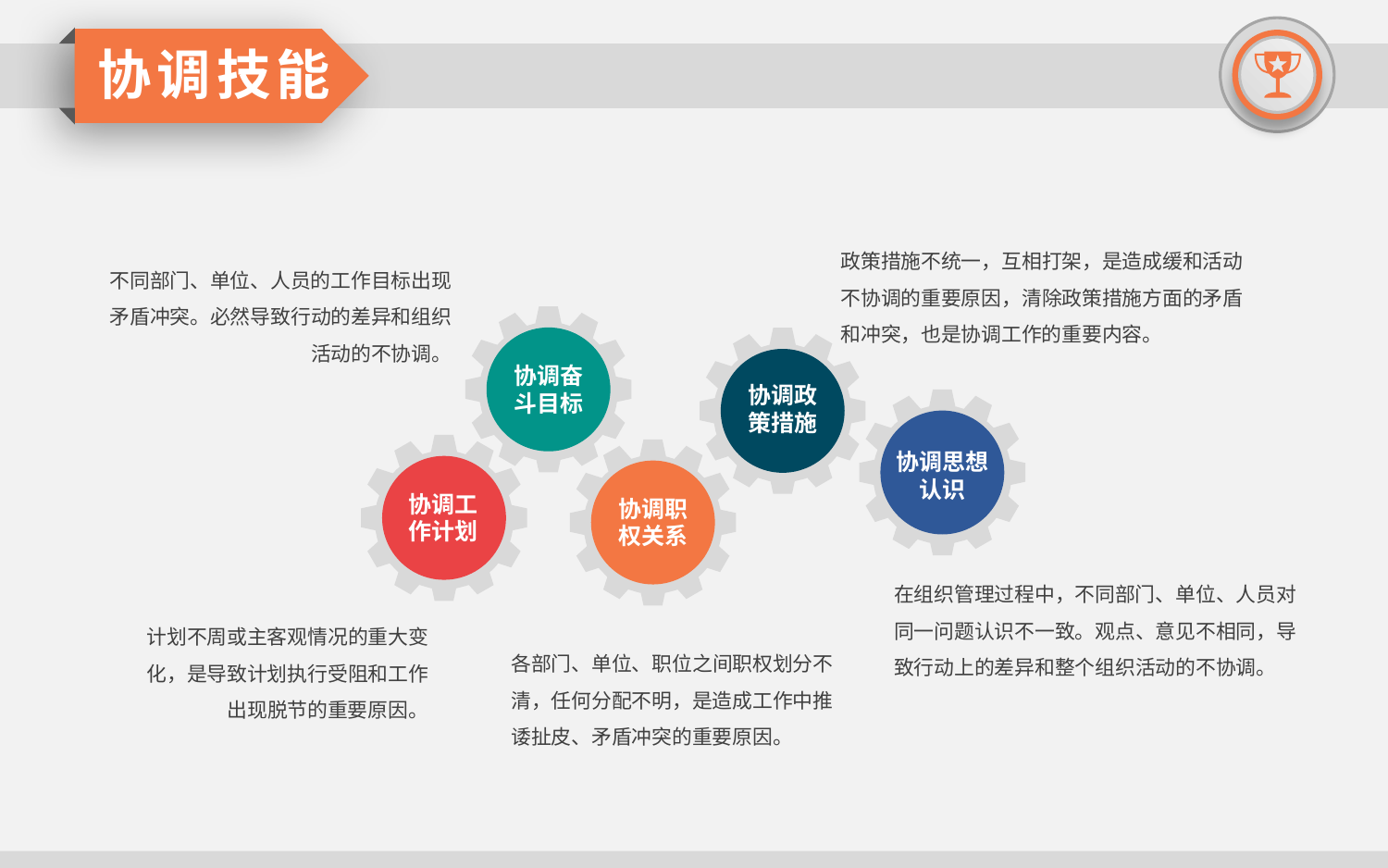

延时
协调技能
政策措施不统一，互相打架，是造成缓和活动不协调的重要原因，清除政策措施方面的矛盾和冲突，也是协调工作的重要内容。
不同部门、单位、人员的工作目标出现矛盾冲突。必然导致行动的差异和组织活动的不协调。

协调奋斗目标
协调政策措施

协调思想认识

协调工作计划
协调职权关系
在组织管理过程中，不同部门、单位、人员对同一问题认识不一致。观点、意见不相同，导致行动上的差异和整个组织活动的不协调。
计划不周或主客观情况的重大变化，是导致计划执行受阻和工作出现脱节的重要原因。
各部门、单位、职位之间职权划分不清，任何分配不明，是造成工作中推诿扯皮、矛盾冲突的重要原因。